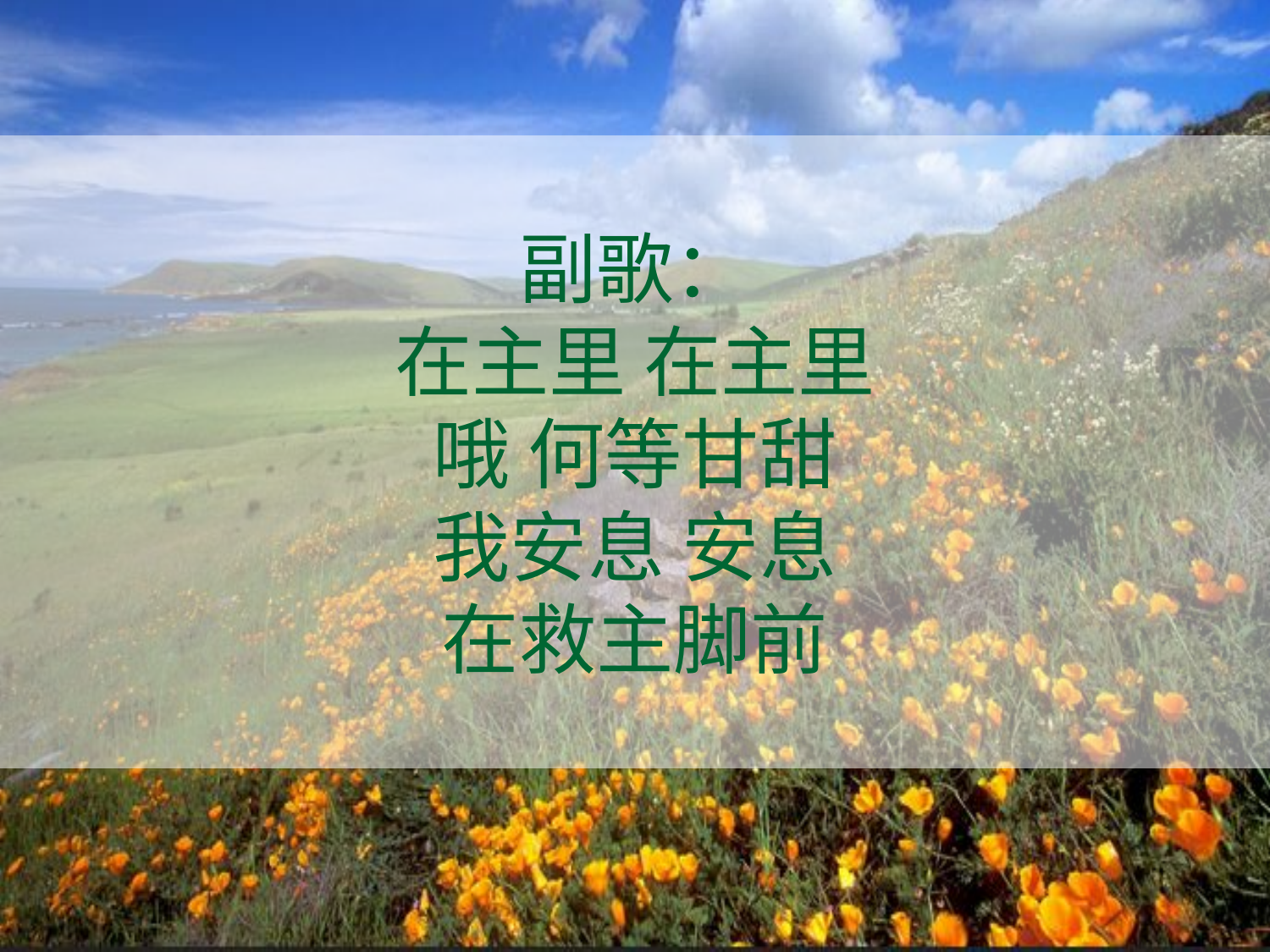

副歌：
在主里 在主里
哦 何等甘甜
我安息 安息
在救主脚前